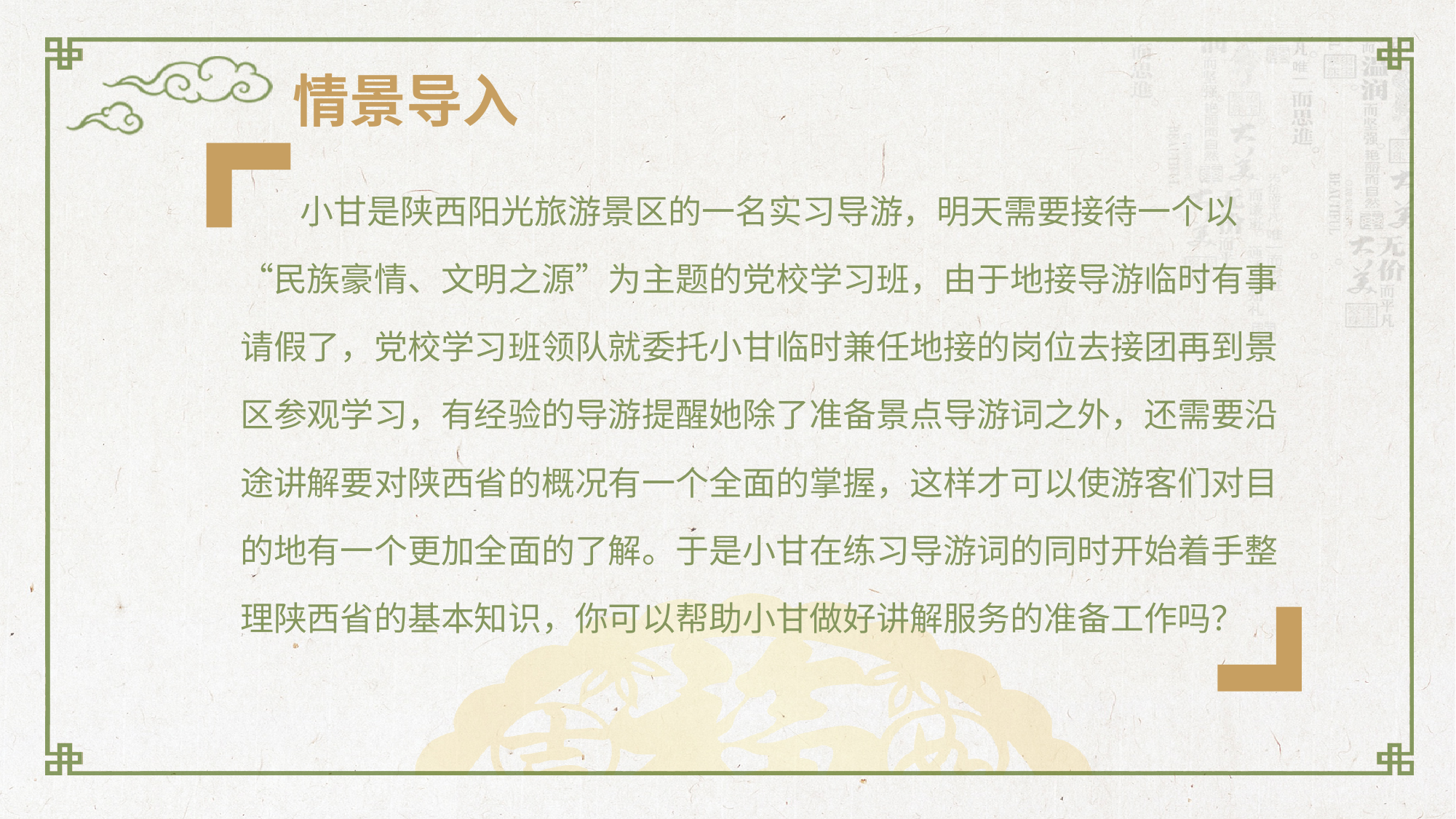

# 情景导入

       小甘是陕西阳光旅游景区的一名实习导游，明天需要接待一个以“民族豪情、文明之源”为主题的党校学习班，由于地接导游临时有事请假了，党校学习班领队就委托小甘临时兼任地接的岗位去接团再到景区参观学习，有经验的导游提醒她除了准备景点导游词之外，还需要沿途讲解要对陕西省的概况有一个全面的掌握，这样才可以使游客们对目的地有一个更加全面的了解。于是小甘在练习导游词的同时开始着手整理陕西省的基本知识，你可以帮助小甘做好讲解服务的准备工作吗？